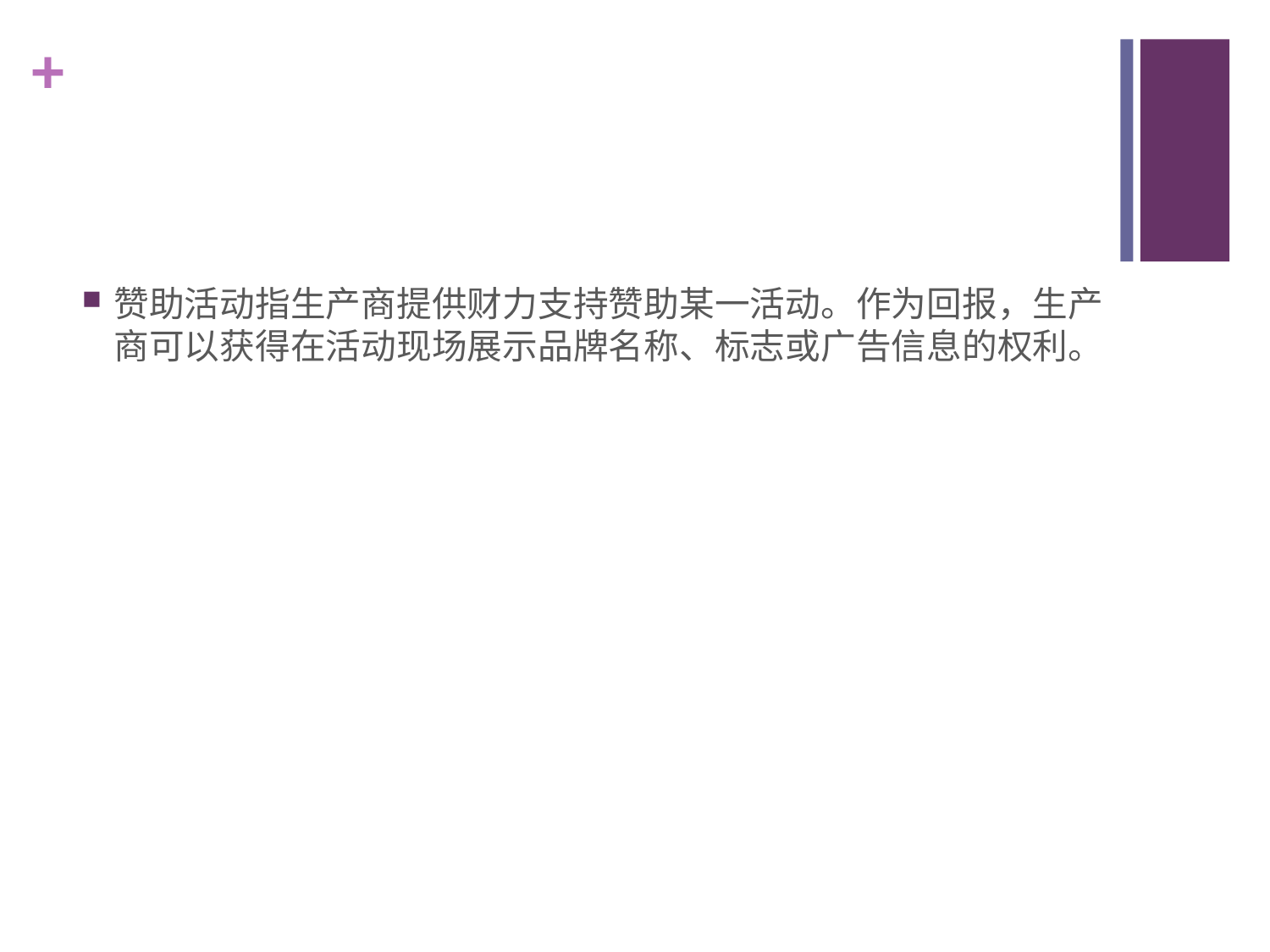

#
赞助活动指生产商提供财力支持赞助某一活动。作为回报，生产商可以获得在活动现场展示品牌名称、标志或广告信息的权利。